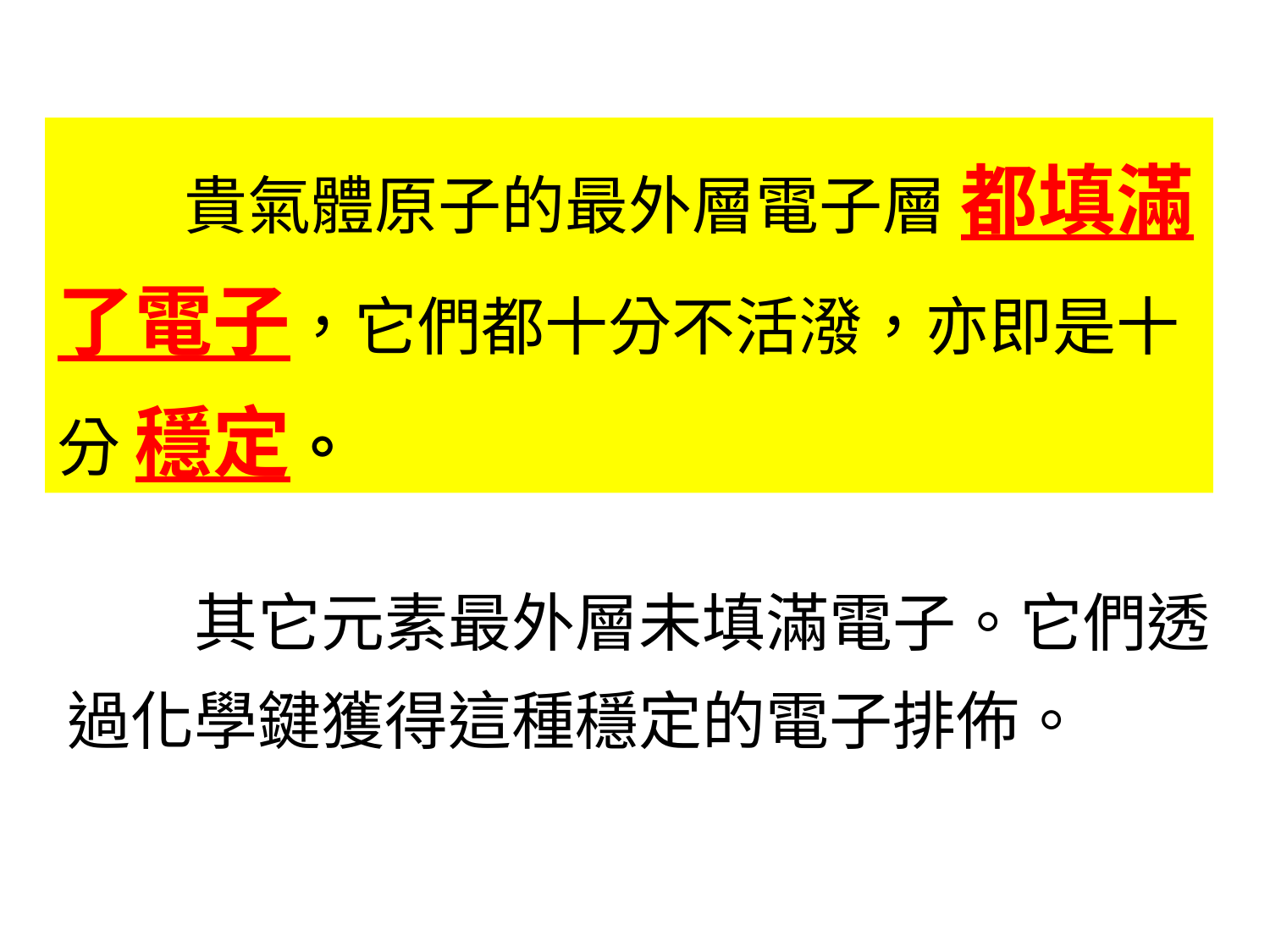

貴氣體原子的最外層電子層 都填滿了電子，它們都十分不活潑，亦即是十分 穩定。
	其它元素最外層未填滿電子。它們透過化學鍵獲得這種穩定的電子排佈。